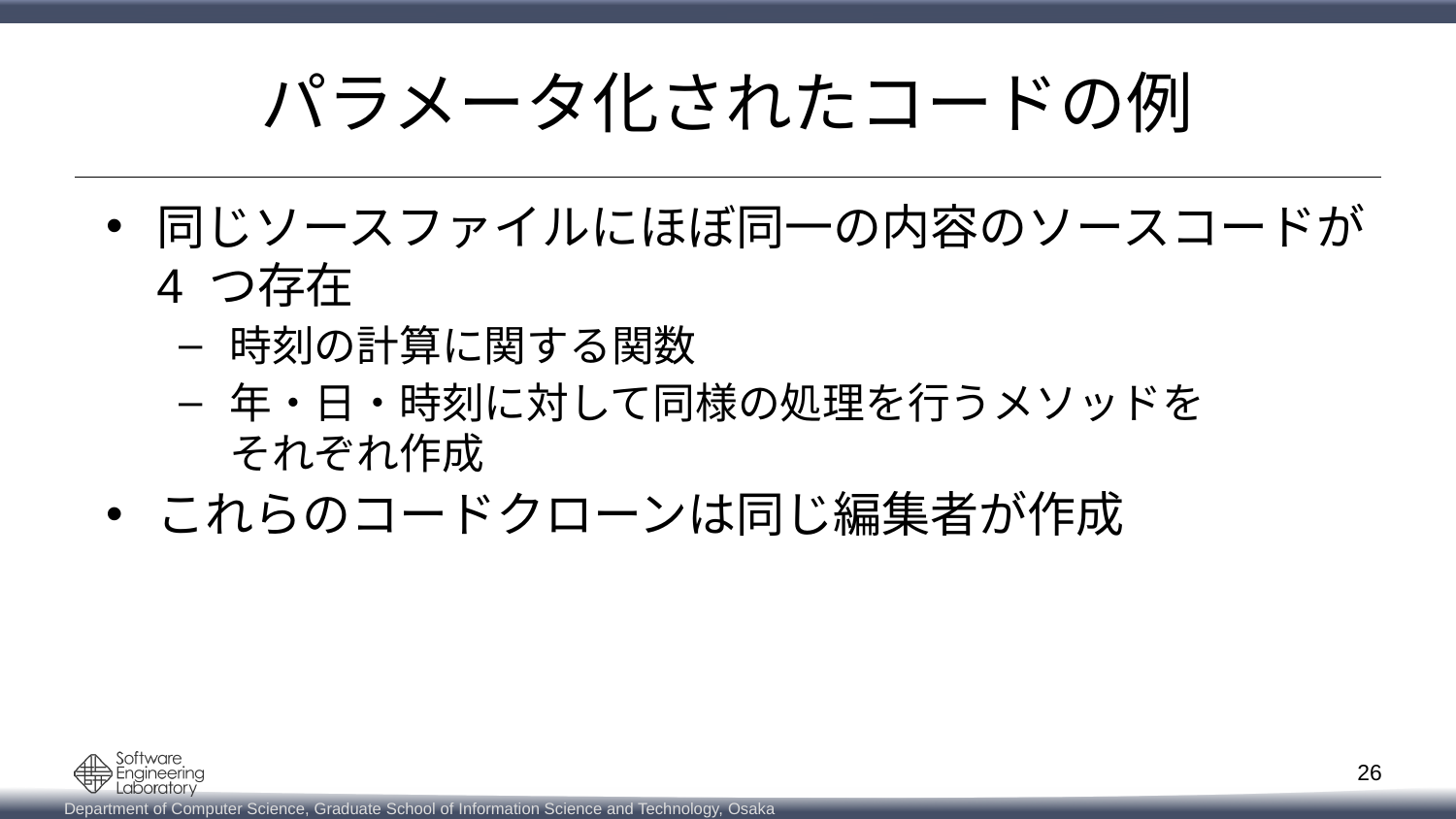

# パラメータ化されたコードの例
同じソースファイルにほぼ同一の内容のソースコードが
4 つ存在
時刻の計算に関する関数
年・日・時刻に対して同様の処理を行うメソッドを
それぞれ作成
これらのコードクローンは同じ編集者が作成

26